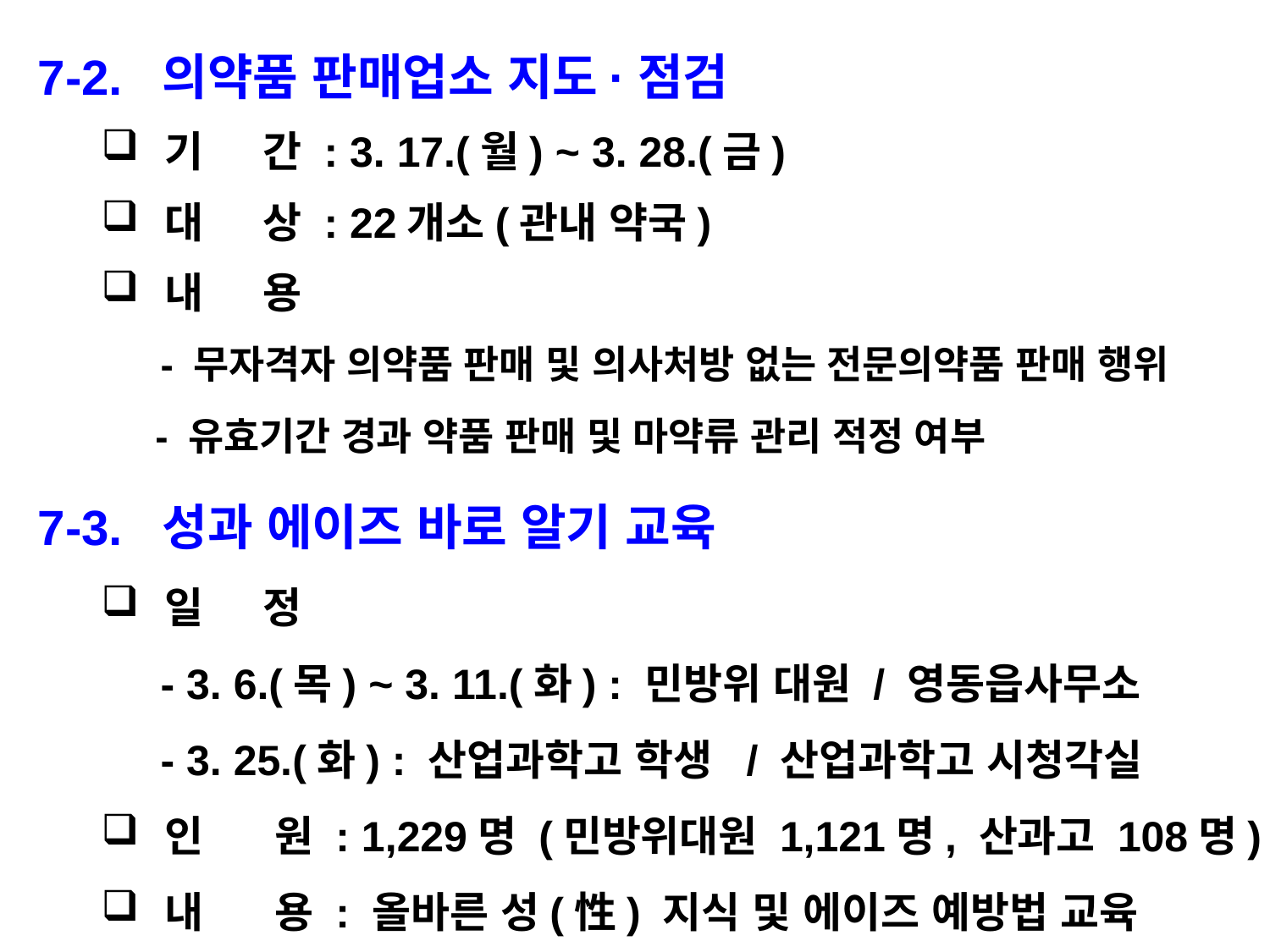

7-2.  의약품 판매업소 지도·점검
기     간 : 3. 17.(월) ~ 3. 28.(금)
대     상 : 22개소(관내 약국)
내     용
     - 무자격자 의약품 판매 및 의사처방 없는 전문의약품 판매 행위
     - 유효기간 경과 약품 판매 및 마약류 관리 적정 여부
7-3.  성과 에이즈 바로 알기 교육
일     정
     - 3. 6.(목) ~ 3. 11.(화) : 민방위 대원 / 영동읍사무소
     - 3. 25.(화) : 산업과학고 학생  / 산업과학고 시청각실
인      원 : 1,229명 (민방위대원 1,121명, 산과고 108명)
내      용 : 올바른 성(性) 지식 및 에이즈 예방법 교육